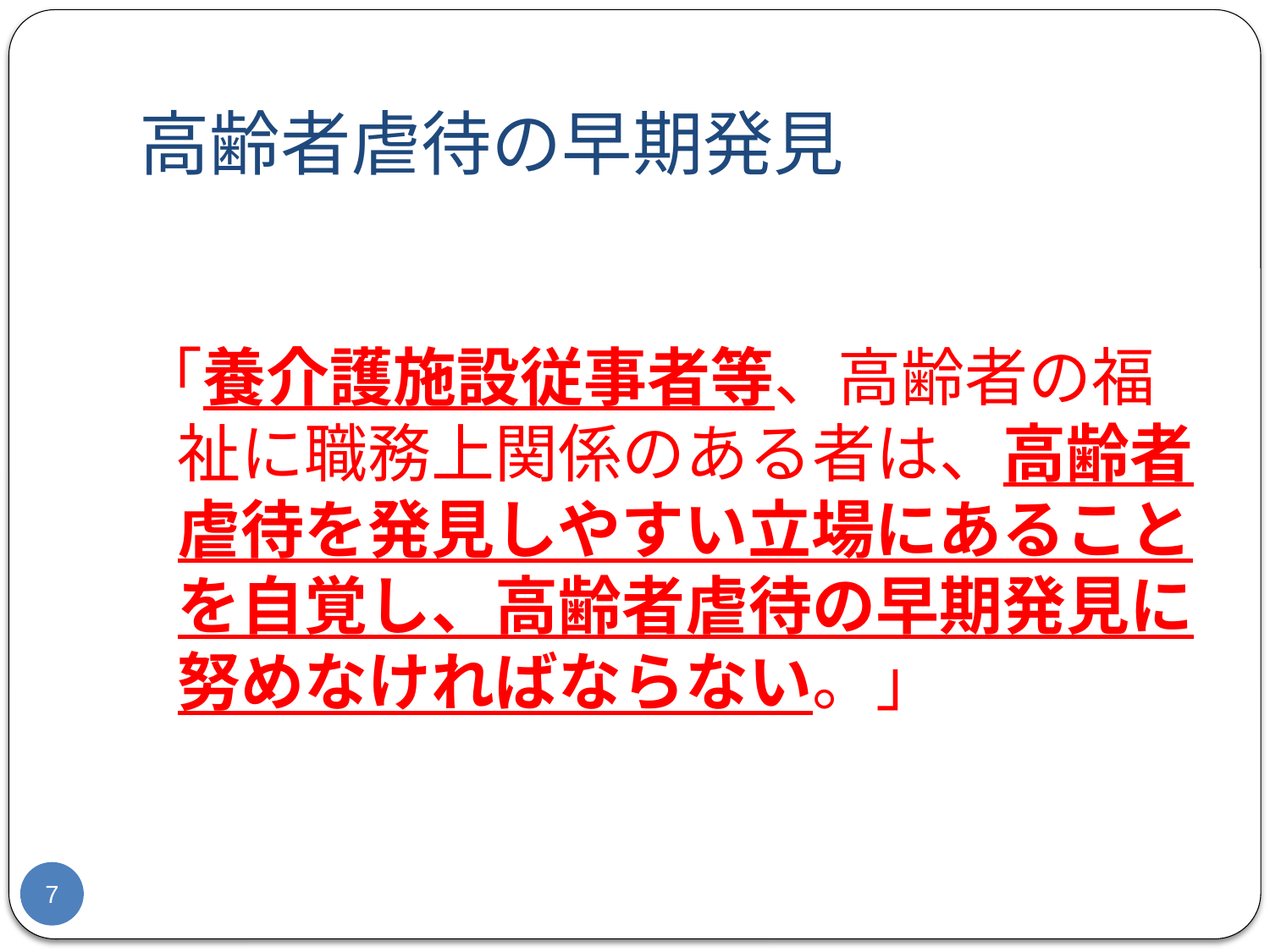

# 高齢者虐待の早期発見

「養介護施設従事者等、高齢者の福祉に職務上関係のある者は、高齢者虐待を発見しやすい立場にあることを自覚し、高齢者虐待の早期発見に努めなければならない。」

7